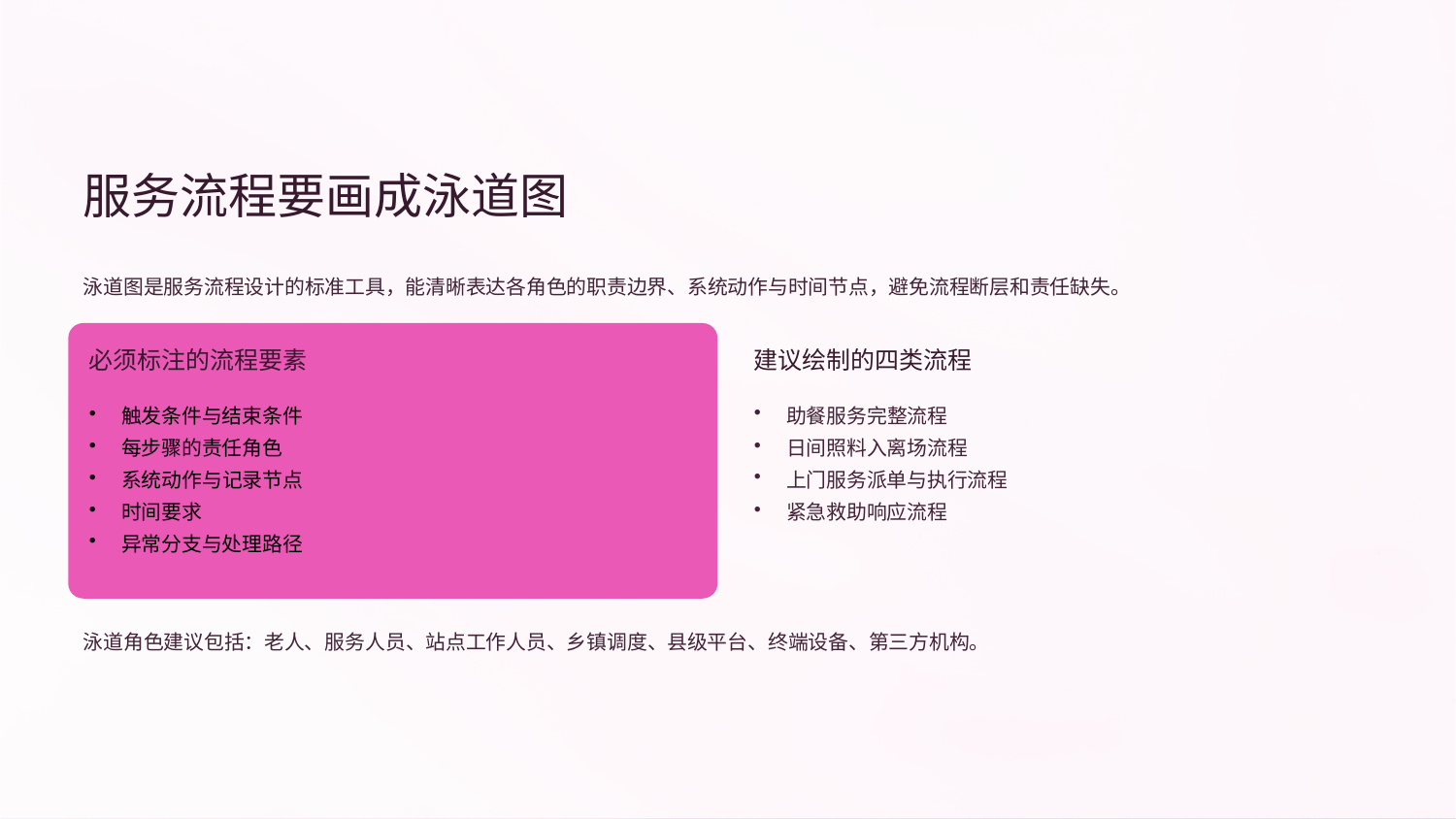

服务流程要画成泳道图
泳道图是服务流程设计的标准工具，能清晰表达各角色的职责边界、系统动作与时间节点，避免流程断层和责任缺失。

必须标注的流程要素
建议绘制的四类流程
触发条件与结束条件
每步骤的责任角色
系统动作与记录节点
时间要求
异常分支与处理路径
助餐服务完整流程
日间照料入离场流程
上门服务派单与执行流程
紧急救助响应流程
泳道角色建议包括：老人、服务人员、站点工作人员、乡镇调度、县级平台、终端设备、第三方机构。